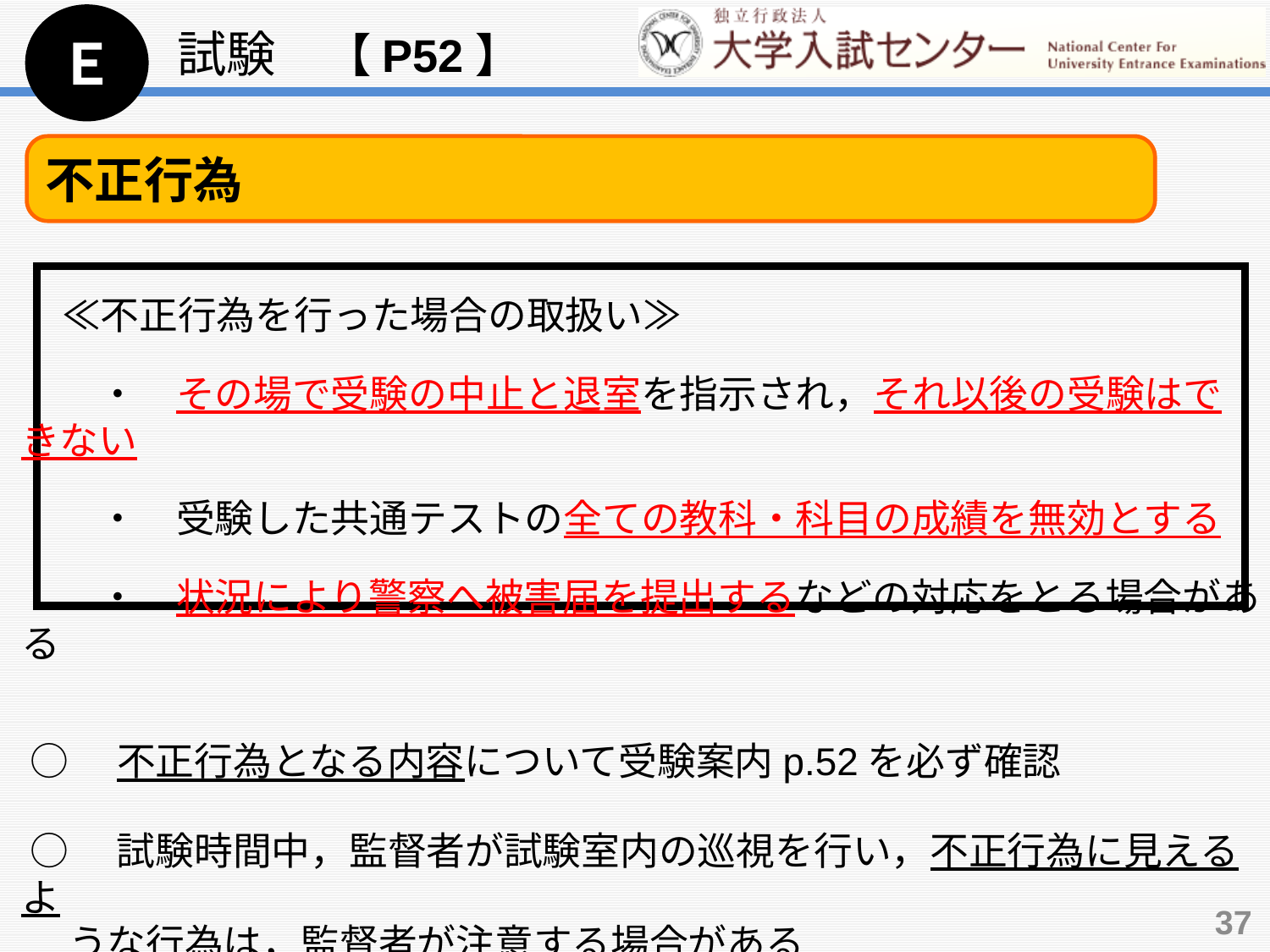

Ｅ
試験　【P52】
不正行為

　≪不正行為を行った場合の取扱い≫
　　・　その場で受験の中止と退室を指示され，それ以後の受験はできない
　　・　受験した共通テストの全ての教科・科目の成績を無効とする
　　・　状況により警察へ被害届を提出するなどの対応をとる場合がある
 ○　不正行為となる内容について受験案内p.52を必ず確認
 ○　試験時間中，監督者が試験室内の巡視を行い，不正行為に見えるよ
　 うな行為は，監督者が注意する場合がある
37